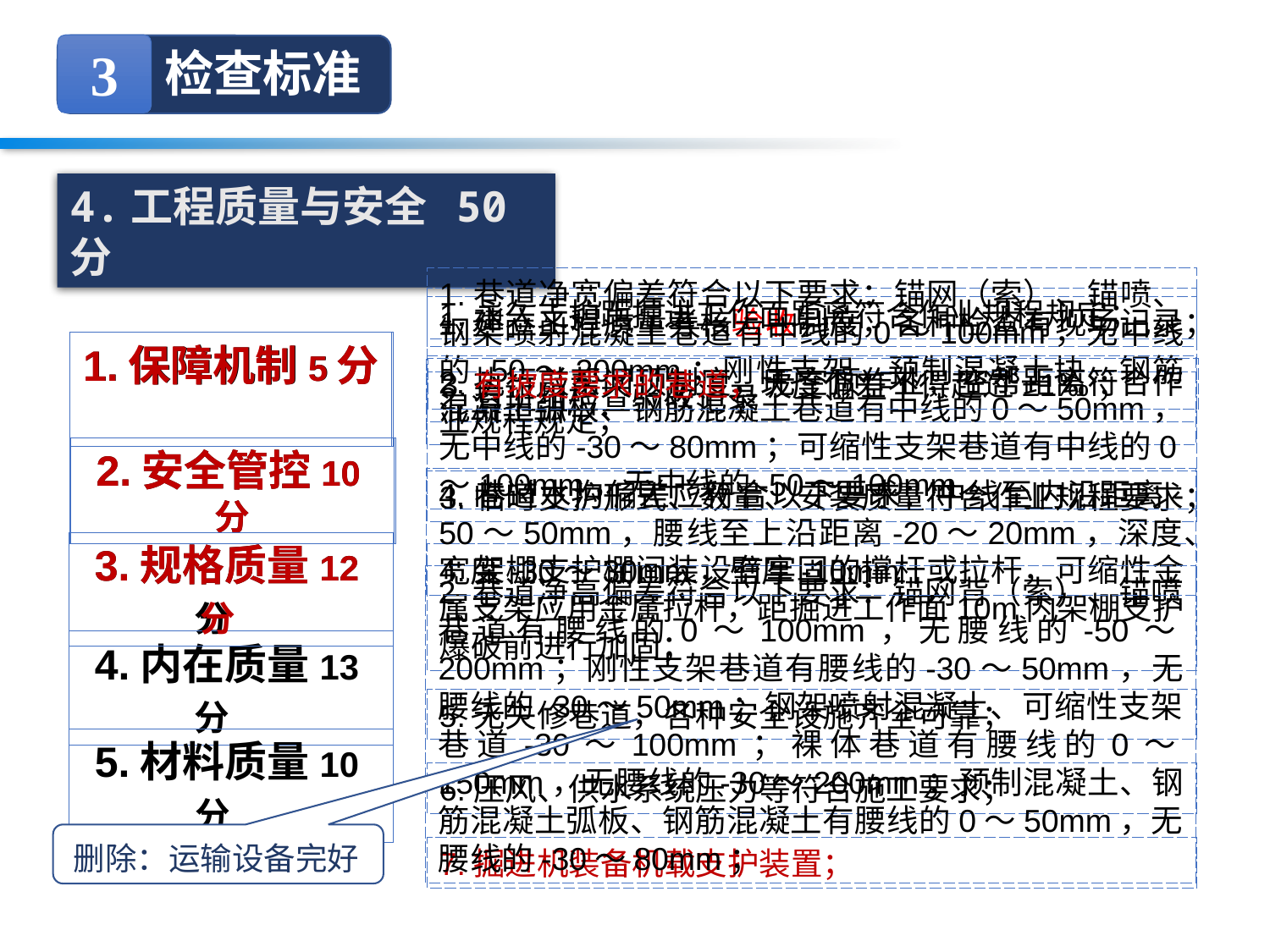

3

检查标准

4.工程质量与安全  50分
1.巷道净宽偏差符合以下要求：锚网（索）、锚喷、钢架喷射混凝土巷道有中线的0～100mm，无中线的-50～200mm；刚性支架、预制混凝土块、钢筋混凝土弧板、钢筋混凝土巷道有中线的0～50mm，无中线的-30～80mm；可缩性支架巷道有中线的0～100mm，无中线的-50～100mm
1.永久支护距掘进工作面距离符合作业规程规定；
1.建立工程质量考核验收制度，各种检查有现场记录；
1.保障机制5分
1.保障机制5分
2.执行敲帮问顶制度，无空顶作业，空帮距离符合作业规程规定；
3.有坡度要求的巷道，坡度偏差不得超过±1‰；
2.有班组检查验收记录
2.安全管控10分
2.安全管控10分
4.巷道水沟偏差应符合以下要求：中线至内沿距离-50～50mm，腰线至上沿距离-20～20mm，深度、宽度-30～30mm，壁厚-10mm
3.临时支护形式、数量、安装质量符合作业规程要求；
3.规格质量12分
3.规格质量12分
4.架棚支护棚间装设有牢固的撑杆或拉杆，可缩性金属支架应用金属拉杆，距掘进工作面10m内架棚支护爆破前进行加固；
2.巷道净高偏差符合以下要求：锚网背（索）、锚喷巷道有腰线的0～100mm，无腰线的-50～200mm；刚性支架巷道有腰线的-30～50mm，无腰线的-30～50mm；钢架喷射混凝土、可缩性支架巷道-30～100mm；裸体巷道有腰线的0～150mm，无腰线的-30～200mm；预制混凝土、钢筋混凝土弧板、钢筋混凝土有腰线的0～50mm，无腰线的-30～80mm；
4.内在质量13分
5.无失修巷道，各种安全设施齐全可靠；
5.材料质量10分
6.压风、供水系统压力等符合施工要求；

删除：运输设备完好
7.掘进机装备机载支护装置；